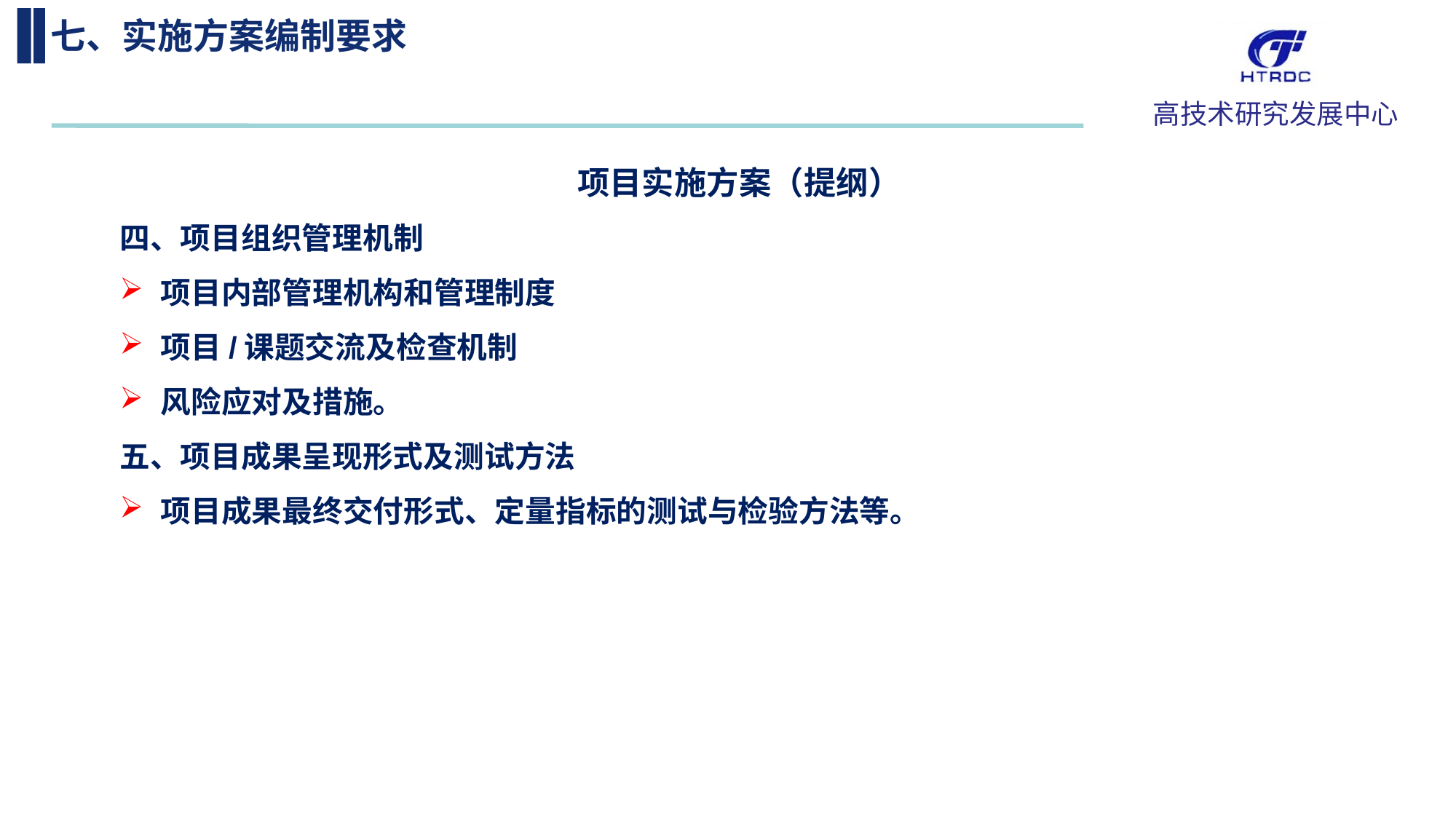

七、实施方案编制要求
项目实施方案（提纲）
四、项目组织管理机制
项目内部管理机构和管理制度
项目/课题交流及检查机制
风险应对及措施。
五、项目成果呈现形式及测试方法
项目成果最终交付形式、定量指标的测试与检验方法等。